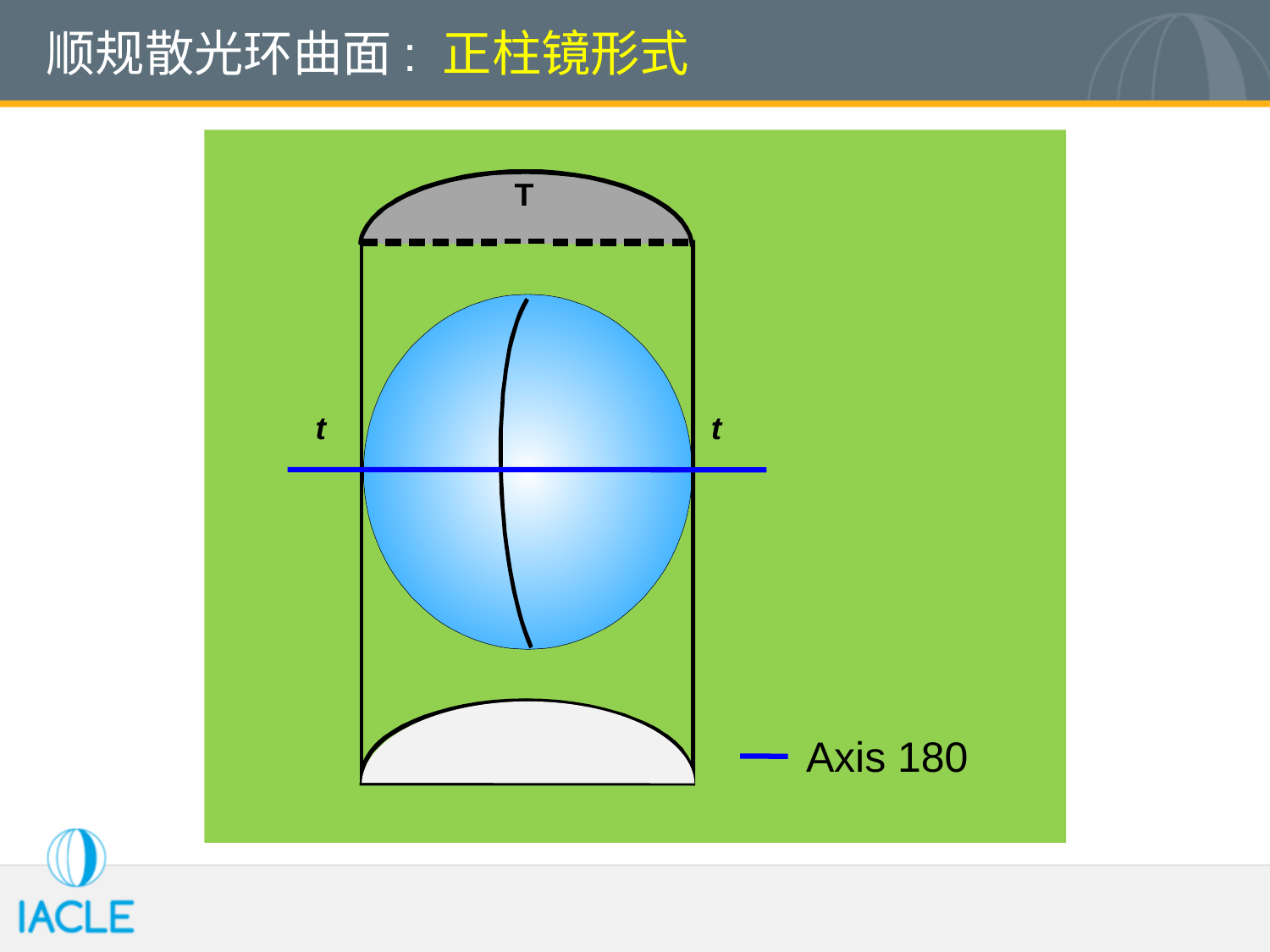

# 顺规散光环曲面: 正柱镜形式

T

t
t

T
Axis 180